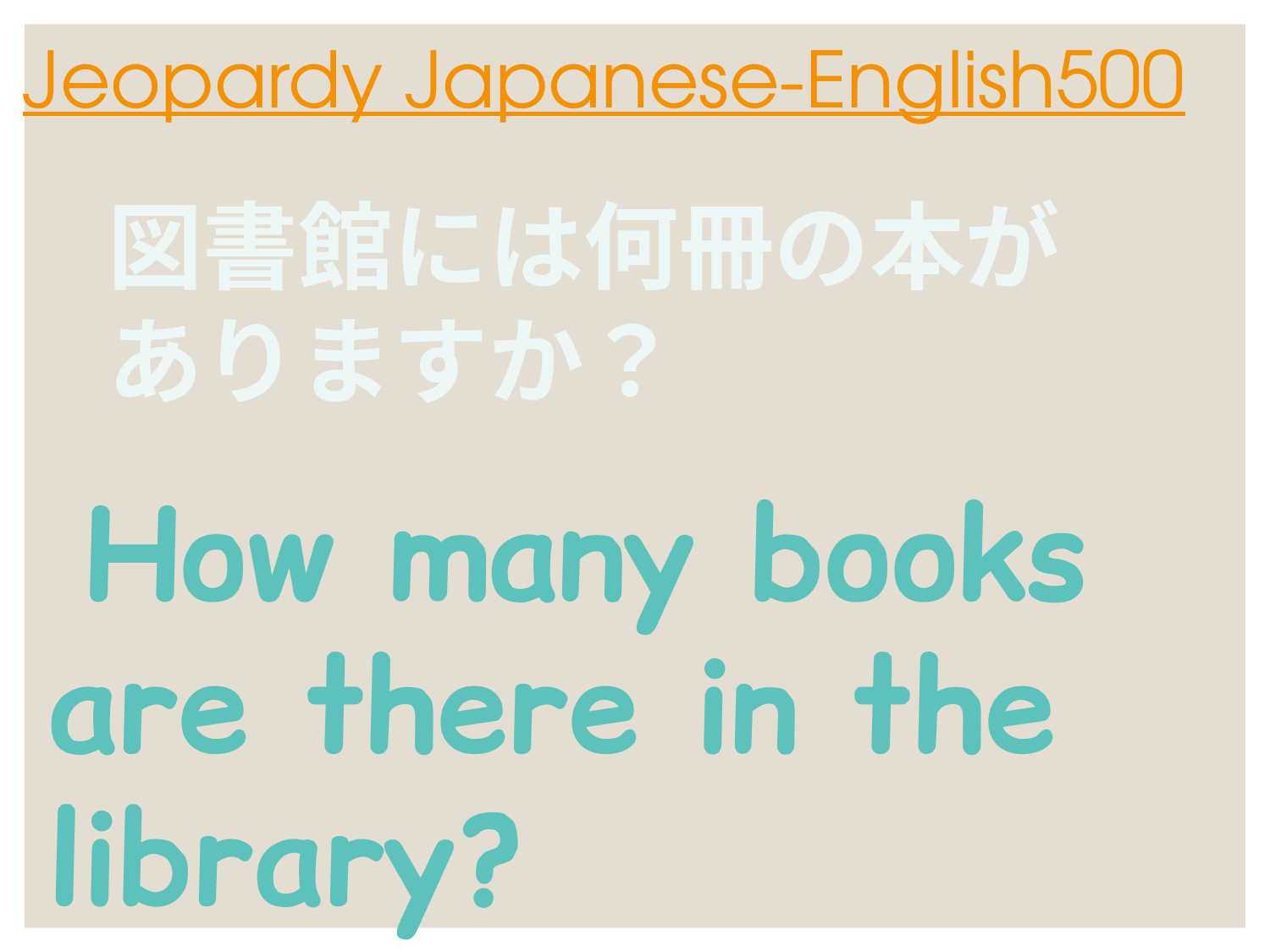

# Jeopardy Japanese-English500
図書館には何冊の本が
ありますか？
 How many books
are there in the library?